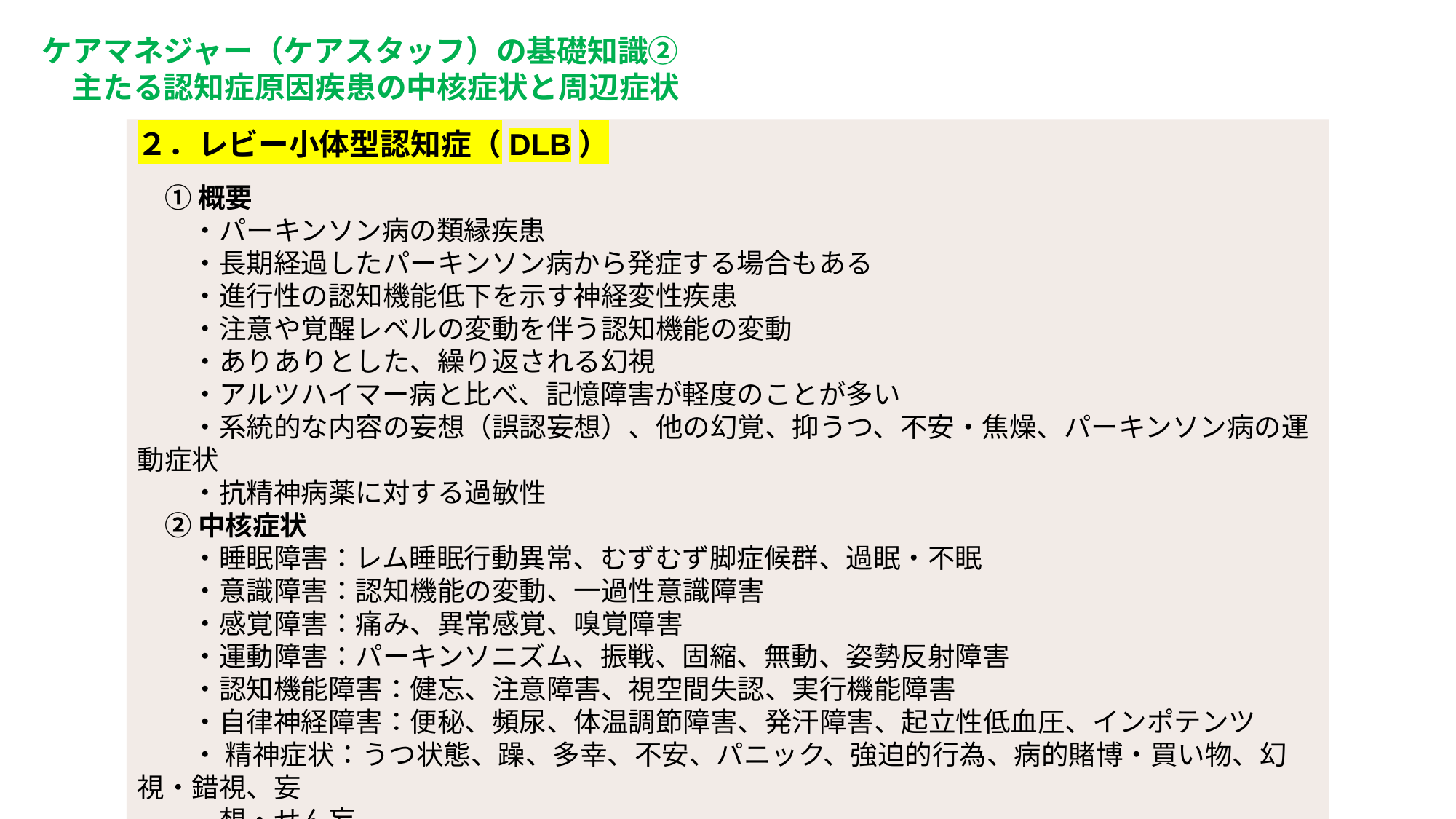

ケアマネジャー（ケアスタッフ）の基礎知識②
　主たる認知症原因疾患の中核症状と周辺症状
２．レビー小体型認知症（DLB）

　① 概要
　　・パーキンソン病の類縁疾患
　　・長期経過したパーキンソン病から発症する場合もある
　　・進行性の認知機能低下を示す神経変性疾患
　　・注意や覚醒レベルの変動を伴う認知機能の変動
　　・ありありとした、繰り返される幻視
　　・アルツハイマー病と比べ、記憶障害が軽度のことが多い
　　・系統的な内容の妄想（誤認妄想）、他の幻覚、抑うつ、不安・焦燥、パーキンソン病の運動症状
　　・抗精神病薬に対する過敏性
　② 中核症状
　　・睡眠障害：レム睡眠行動異常、むずむず脚症候群、過眠・不眠
　　・意識障害：認知機能の変動、一過性意識障害
　　・感覚障害：痛み、異常感覚、嗅覚障害
　　・運動障害：パーキンソニズム、振戦、固縮、無動、姿勢反射障害
　　・認知機能障害：健忘、注意障害、視空間失認、実行機能障害
　　・自律神経障害：便秘、頻尿、体温調節障害、発汗障害、起立性低血圧、インポテンツ
　　・ 精神症状：うつ状態、躁、多幸、不安、パニック、強迫的行為、病的賭博・買い物、幻視・錯視、妄
　　　想・せん妄